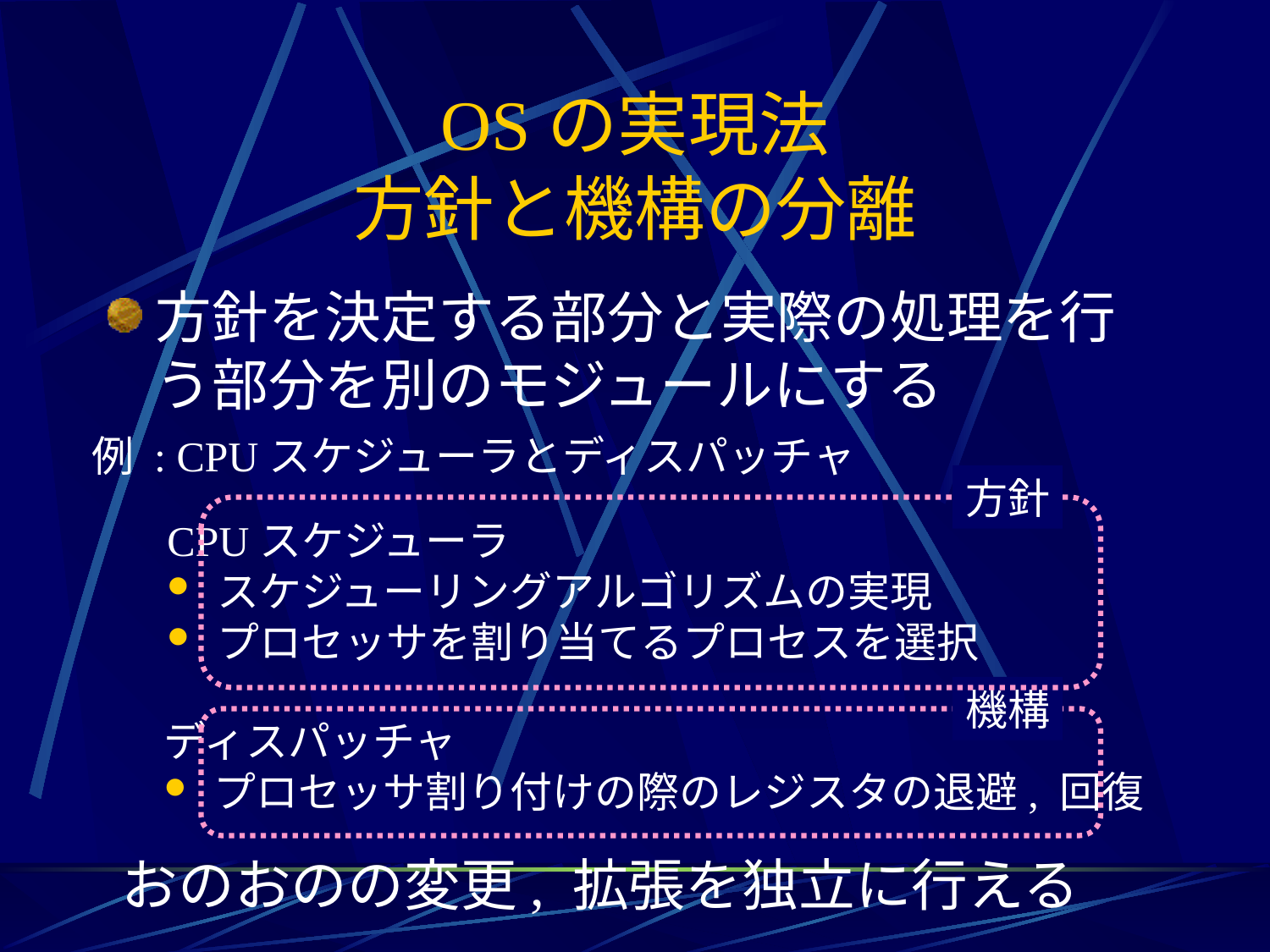

# OSの実現法 方針と機構の分離
方針を決定する部分と実際の処理を行う部分を別のモジュールにする
例 : CPUスケジューラとディスパッチャ
方針

CPUスケジューラ
 スケジューリングアルゴリズムの実現
 プロセッサを割り当てるプロセスを選択
機構

ディスパッチャ
 プロセッサ割り付けの際のレジスタの退避, 回復
おのおのの変更, 拡張を独立に行える